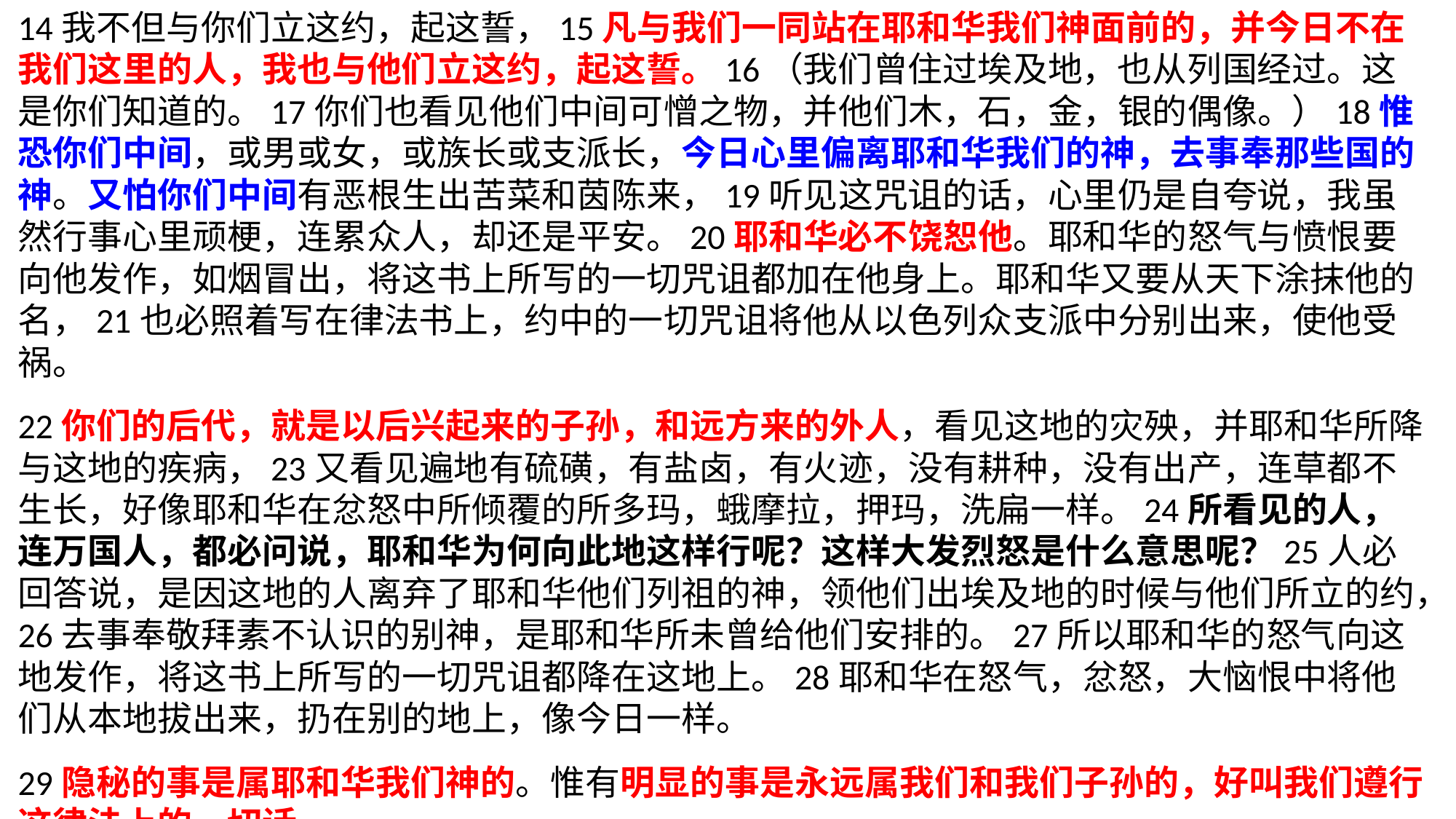

14我不但与你们立这约，起这誓，15凡与我们一同站在耶和华我们神面前的，并今日不在我们这里的人，我也与他们立这约，起这誓。16（我们曾住过埃及地，也从列国经过。这是你们知道的。17你们也看见他们中间可憎之物，并他们木，石，金，银的偶像。）18惟恐你们中间，或男或女，或族长或支派长，今日心里偏离耶和华我们的神，去事奉那些国的神。又怕你们中间有恶根生出苦菜和茵陈来，19听见这咒诅的话，心里仍是自夸说，我虽然行事心里顽梗，连累众人，却还是平安。20耶和华必不饶恕他。耶和华的怒气与愤恨要向他发作，如烟冒出，将这书上所写的一切咒诅都加在他身上。耶和华又要从天下涂抹他的名，21也必照着写在律法书上，约中的一切咒诅将他从以色列众支派中分别出来，使他受祸。

22你们的后代，就是以后兴起来的子孙，和远方来的外人，看见这地的灾殃，并耶和华所降与这地的疾病，23又看见遍地有硫磺，有盐卤，有火迹，没有耕种，没有出产，连草都不生长，好像耶和华在忿怒中所倾覆的所多玛，蛾摩拉，押玛，洗扁一样。24所看见的人，连万国人，都必问说，耶和华为何向此地这样行呢？这样大发烈怒是什么意思呢？25人必回答说，是因这地的人离弃了耶和华他们列祖的神，领他们出埃及地的时候与他们所立的约，26去事奉敬拜素不认识的别神，是耶和华所未曾给他们安排的。27所以耶和华的怒气向这地发作，将这书上所写的一切咒诅都降在这地上。28耶和华在怒气，忿怒，大恼恨中将他们从本地拔出来，扔在别的地上，像今日一样。

29隐秘的事是属耶和华我们神的。惟有明显的事是永远属我们和我们子孙的，好叫我们遵行这律法上的一切话。